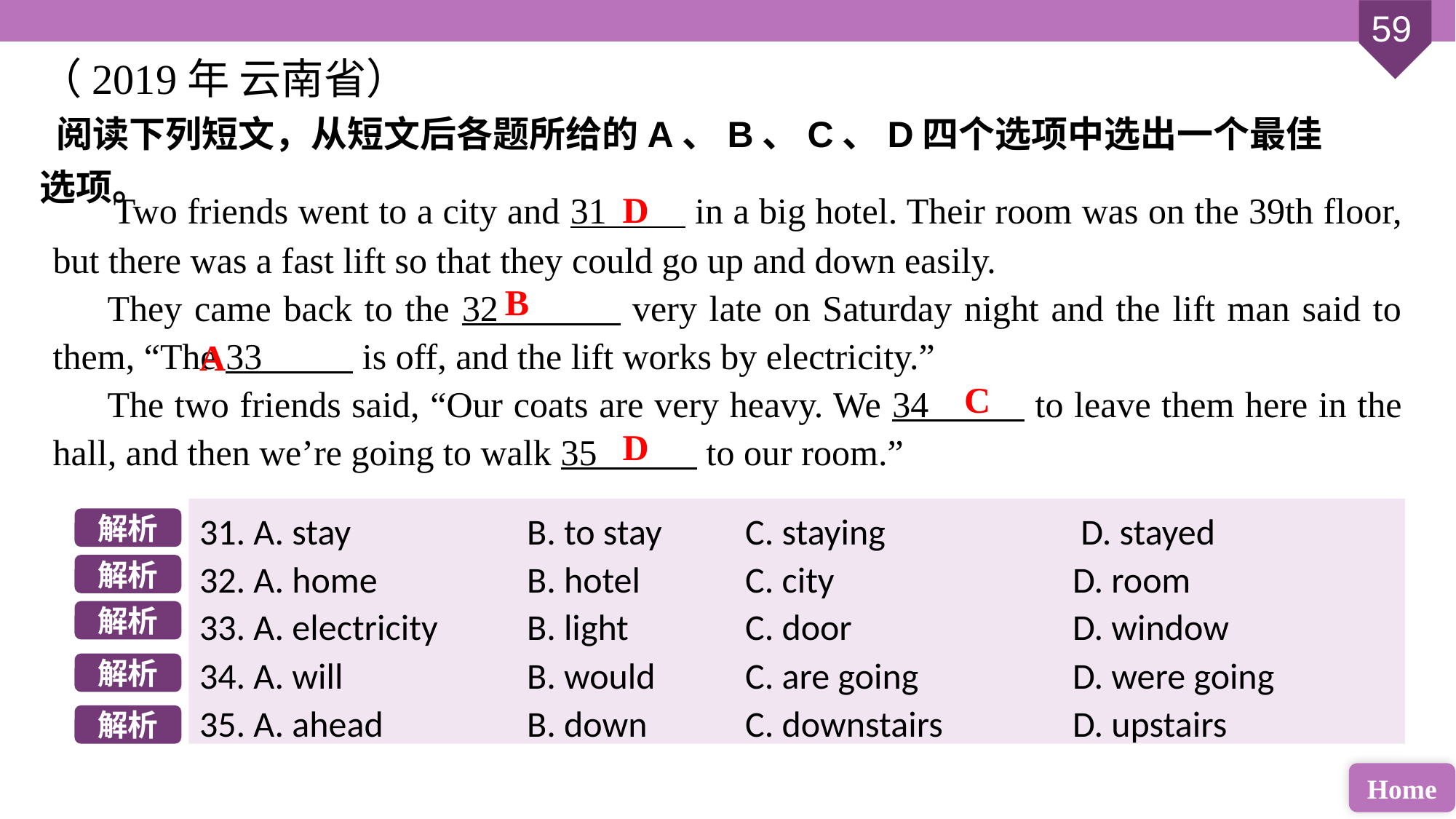

（2019年 云南省）
 阅读下列短文，从短文后各题所给的A、B、C、D四个选项中选出一个最佳选项。
      Two friends went to a city and 31         in a big hotel. Their room was on the 39th floor, but there was a fast lift so that they could go up and down easily.
They came back to the 32           very late on Saturday night and the lift man said to them, “The 33           is off, and the lift works by electricity.”
The two friends said, “Our coats are very heavy. We 34          to leave them here in the hall, and then we’re going to walk 35            to our room.”
D
B
A
C
D
31. A. stay 		B. to stay 	C. staying		 D. stayed
32. A. home 		B. hotel 	C. city 			D. room
33. A. electricity 	B. light 	C. door 		D. window
34. A. will 		B. would 	C. are going 		D. were going
35. A. ahead 		B. down 	C. downstairs 		D. upstairs
解析
解析
解析
解析
解析